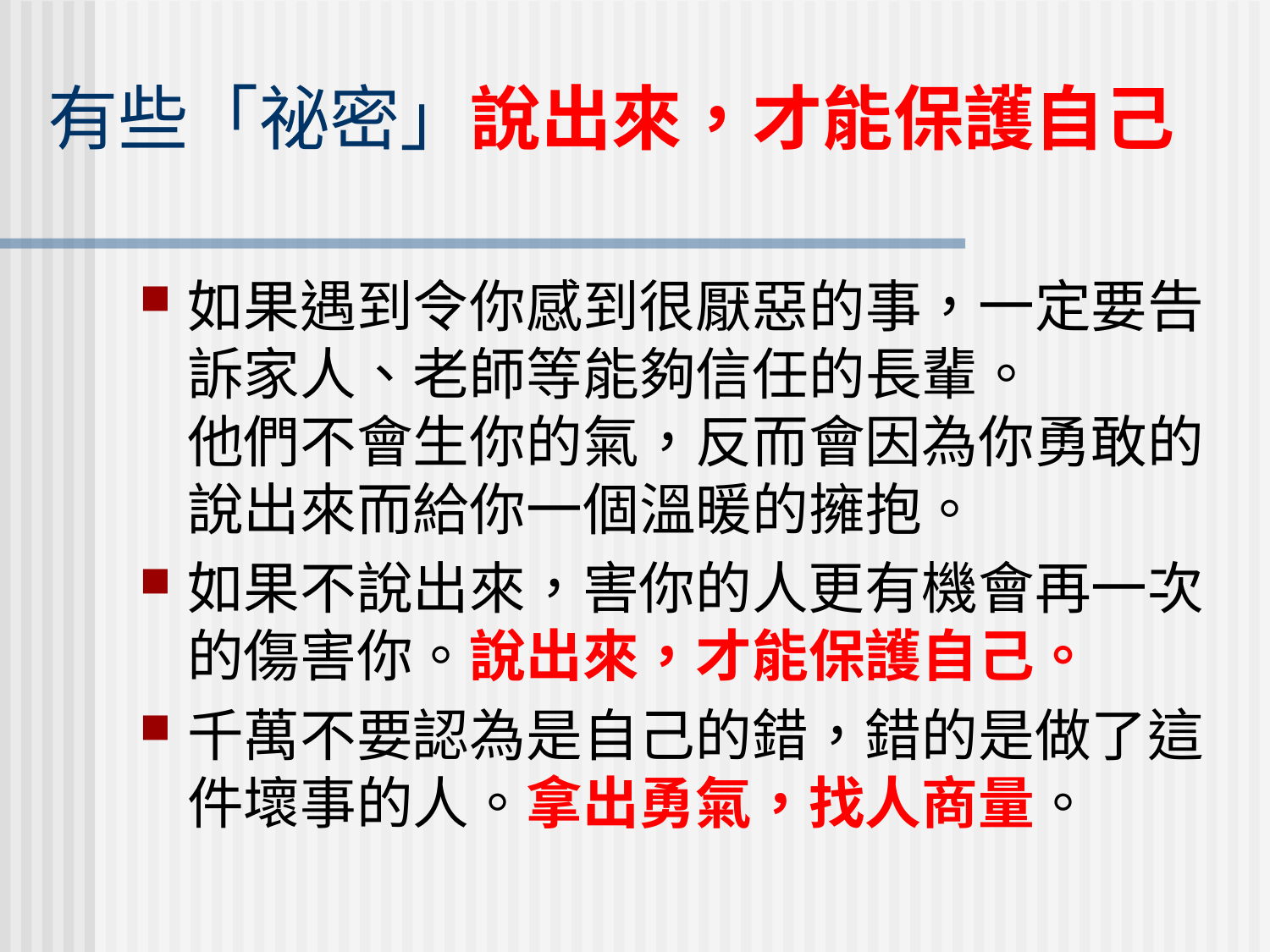

# 有些「祕密」說出來，才能保護自己
如果遇到令你感到很厭惡的事，一定要告訴家人、老師等能夠信任的長輩。
他們不會生你的氣，反而會因為你勇敢的說出來而給你一個溫暖的擁抱。
如果不說出來，害你的人更有機會再一次的傷害你。說出來，才能保護自己。
千萬不要認為是自己的錯，錯的是做了這件壞事的人。拿出勇氣，找人商量。